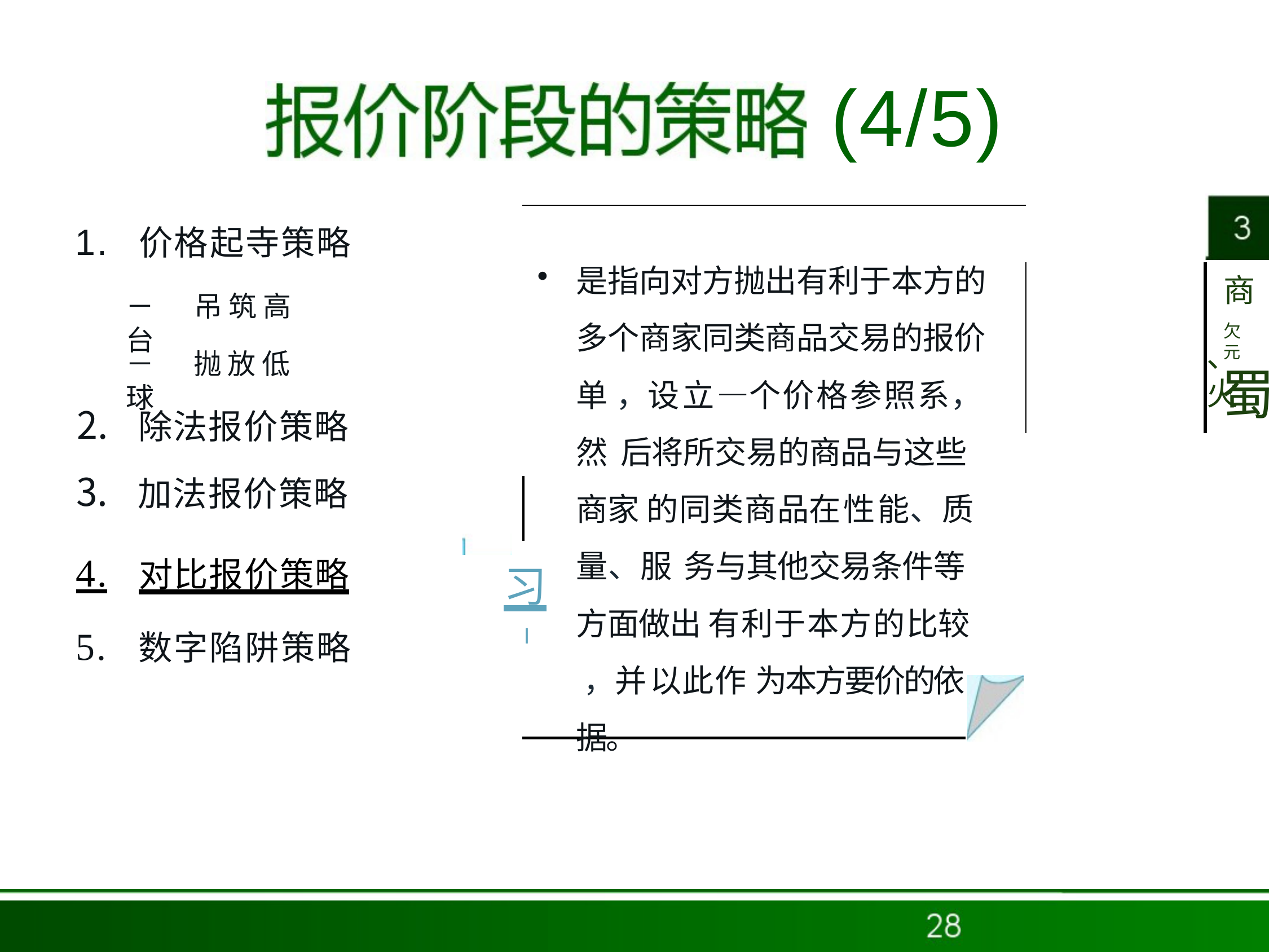

# (4/5)

1.	价格起寺策略
是指向对方抛出有利于本方的 多个商家同类商品交易的报价 单 ，设立—个价格参照系，然 后将所交易的商品与这些商家 的同类商品在性能、质量、服 务与其他交易条件等方面做出 有利于本方的比较 ，并以此作 为本方要价的依据。

商
－吊筑高台
欠元
、火
－抛放低球
蜀
除法报价策略
加法报价策略

习
I
4.	对比报价策略
5.	数字陷阱策略